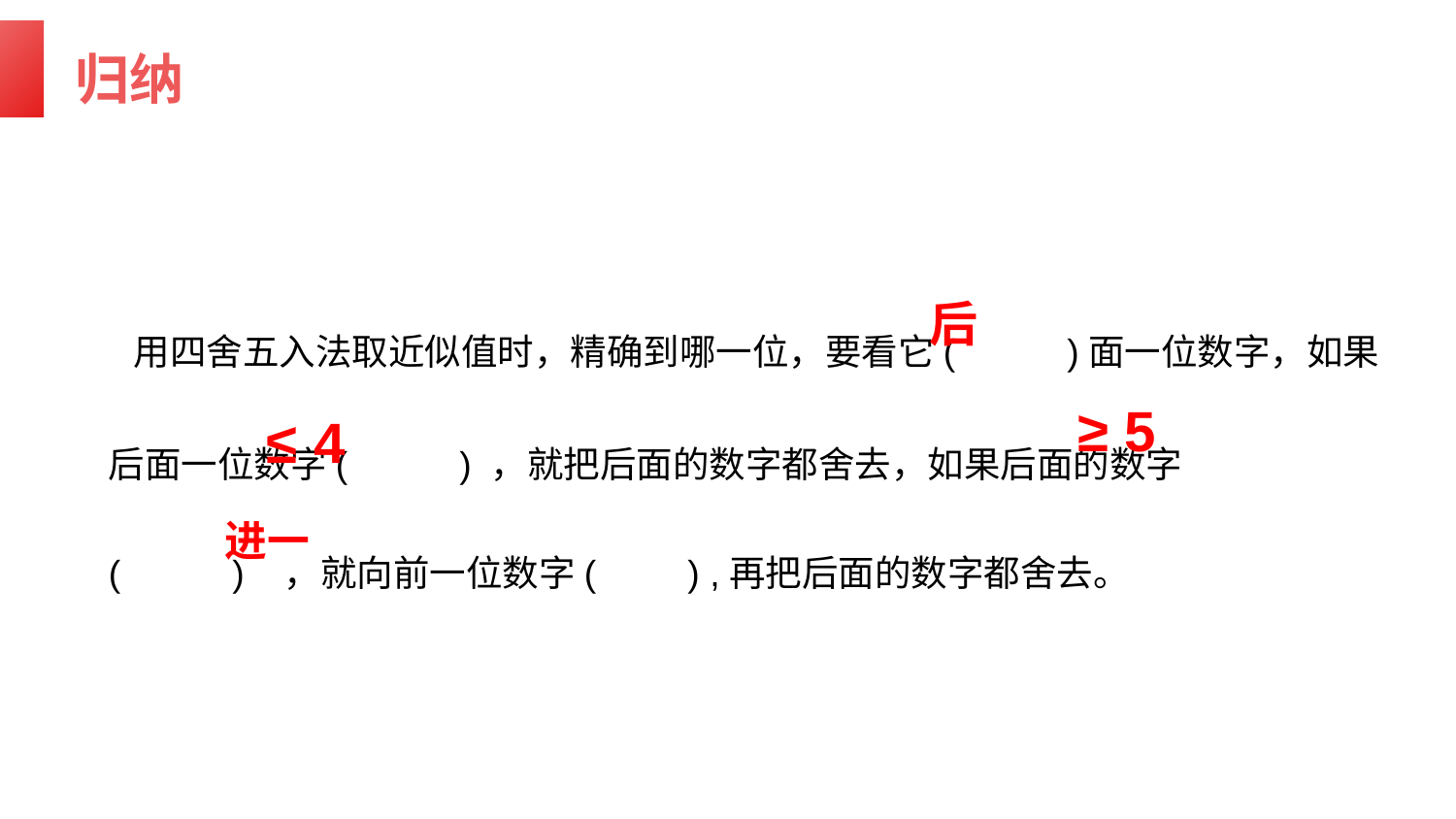

归纳
 用四舍五入法取近似值时，精确到哪一位，要看它(           )面一位数字，如果后面一位数字(           ) ，就把后面的数字都舍去，如果后面的数字(           )   ，就向前一位数字(         ) ,再把后面的数字都舍去。
后
≥ 5
≤ 4
进一